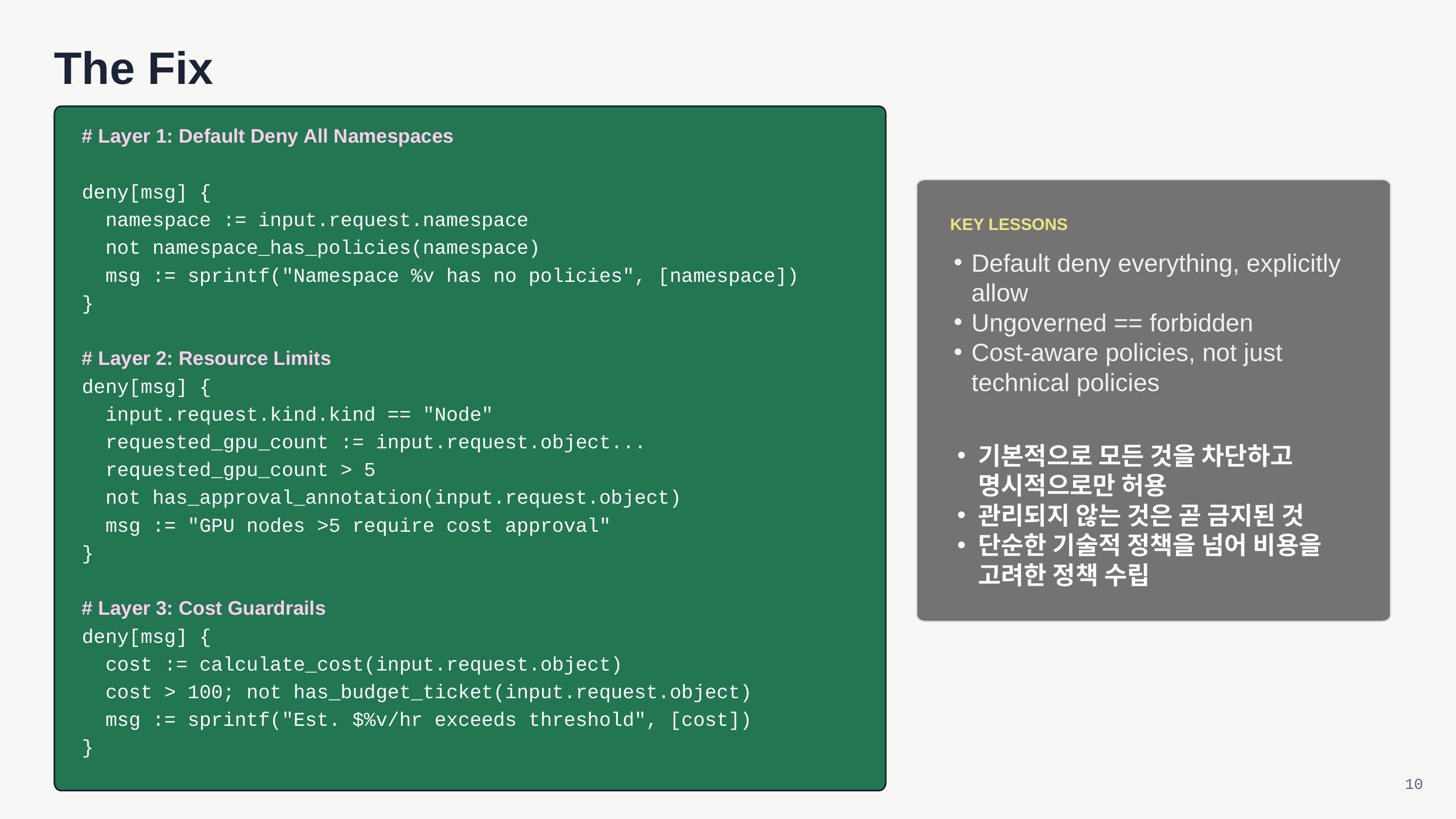

The Fix

# Layer 1: Default Deny All Namespaces

deny[msg] {
  namespace := input.request.namespace
  not namespace_has_policies(namespace)
  msg := sprintf("Namespace %v has no policies", [namespace])
}

# Layer 2: Resource Limits
deny[msg] {
  input.request.kind.kind == "Node"
  requested_gpu_count := input.request.object...
  requested_gpu_count > 5
  not has_approval_annotation(input.request.object)
  msg := "GPU nodes >5 require cost approval"
}

# Layer 3: Cost Guardrails
deny[msg] {
  cost := calculate_cost(input.request.object)
  cost > 100; not has_budget_ticket(input.request.object)
  msg := sprintf("Est. $%v/hr exceeds threshold", [cost])
}

KEY LESSONS
Default deny everything, explicitly allow
Ungoverned == forbidden
Cost-aware policies, not just technical policies
기본적으로 모든 것을 차단하고 명시적으로만 허용
관리되지 않는 것은 곧 금지된 것
단순한 기술적 정책을 넘어 비용을 고려한 정책 수립

10